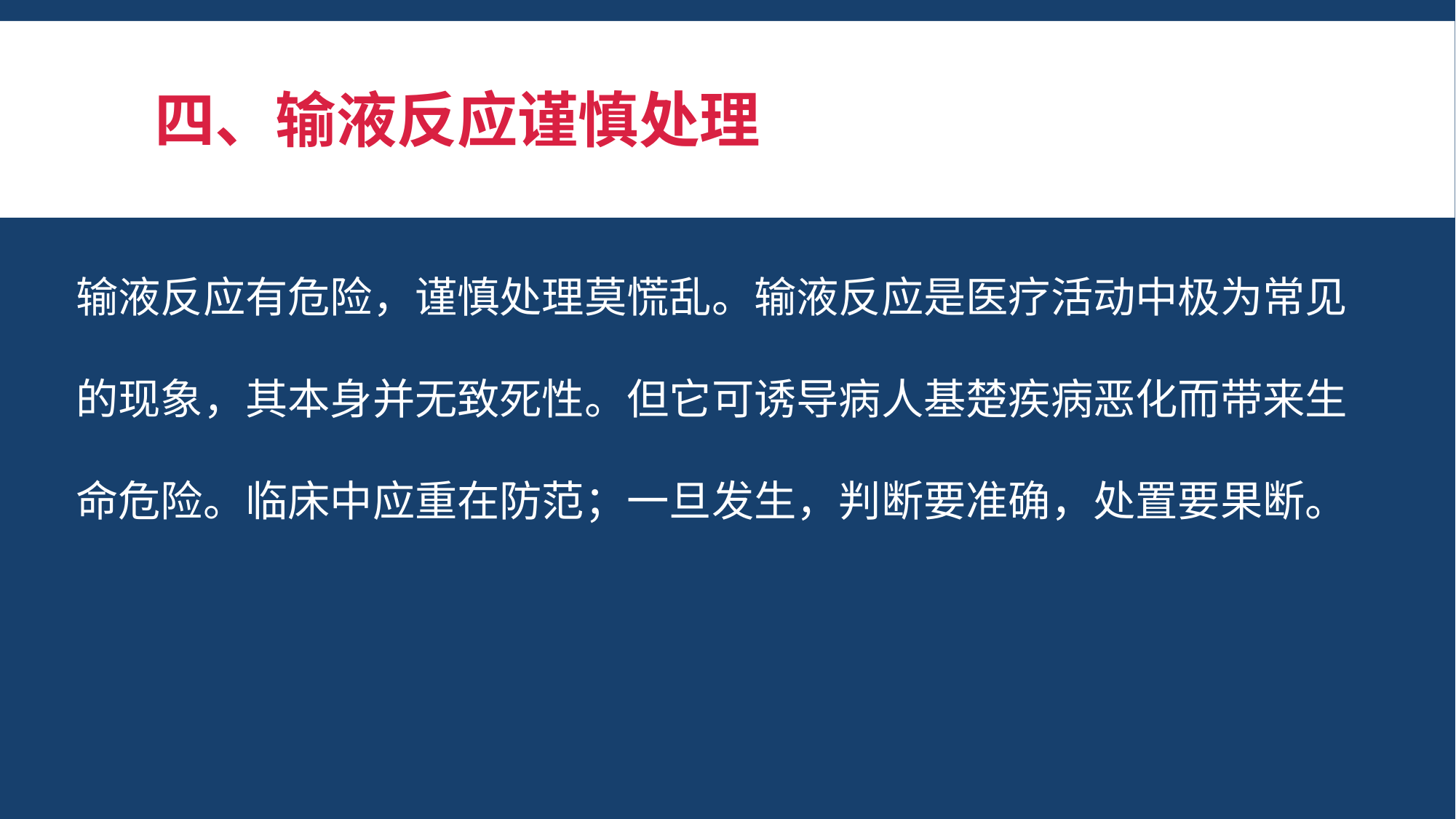

# 四、输液反应谨慎处理
输液反应有危险，谨慎处理莫慌乱。输液反应是医疗活动中极为常见的现象，其本身并无致死性。但它可诱导病人基楚疾病恶化而带来生命危险。临床中应重在防范；一旦发生，判断要准确，处置要果断。